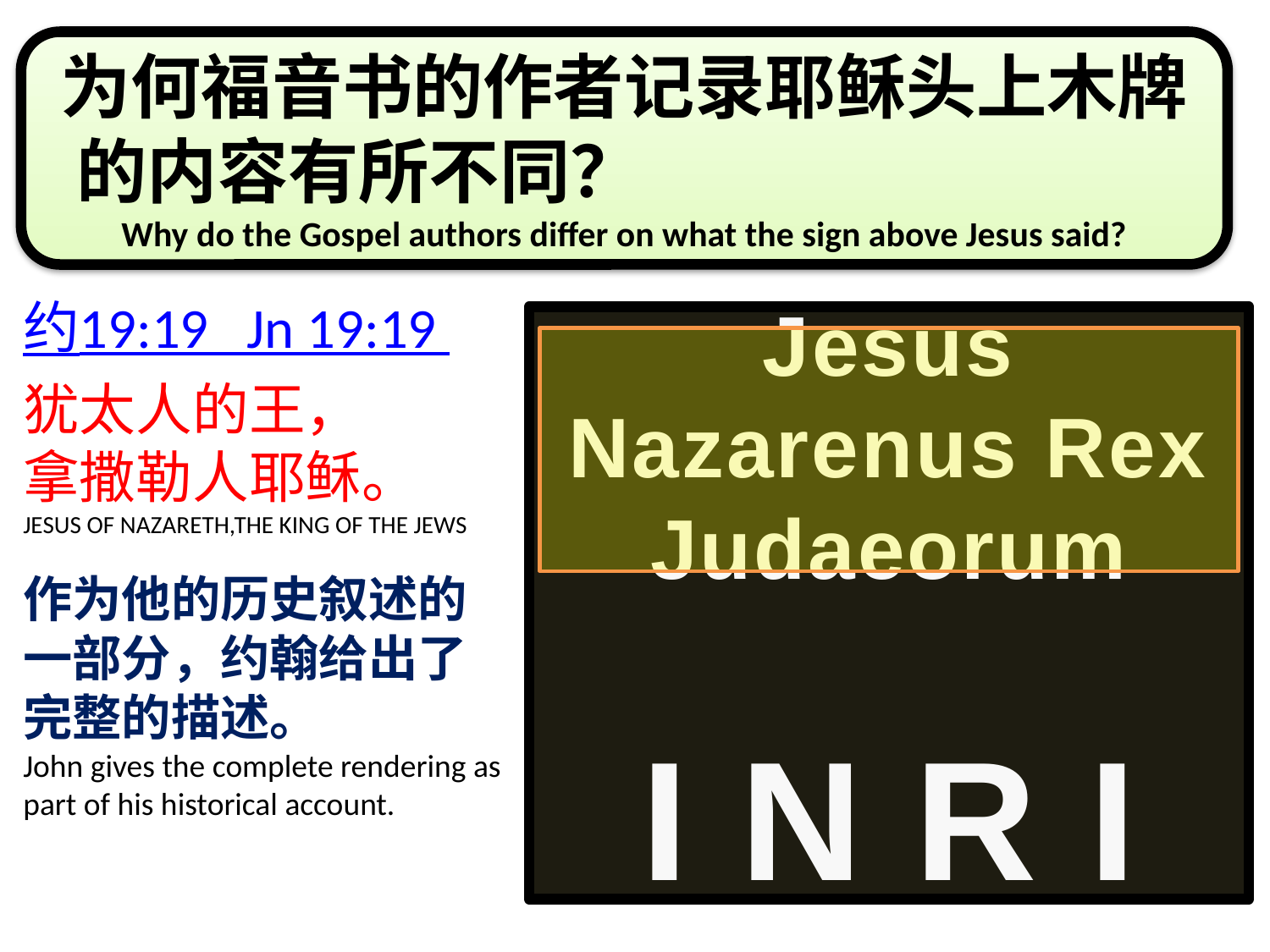

为何福音书的作者记录耶稣头上木牌的内容有所不同？
Why do the Gospel authors differ on what the sign above Jesus said?
约19:19   Jn 19:19
犹太人的王，        拿撒勒人耶稣。
JESUS OF NAZARETH,THE KING OF THE JEWS

作为他的历史叙述的一部分，约翰给出了完整的描述。
John gives the complete rendering as part of his historical account.

Jesus Nazarenus Rex Judaeorum

I N R I